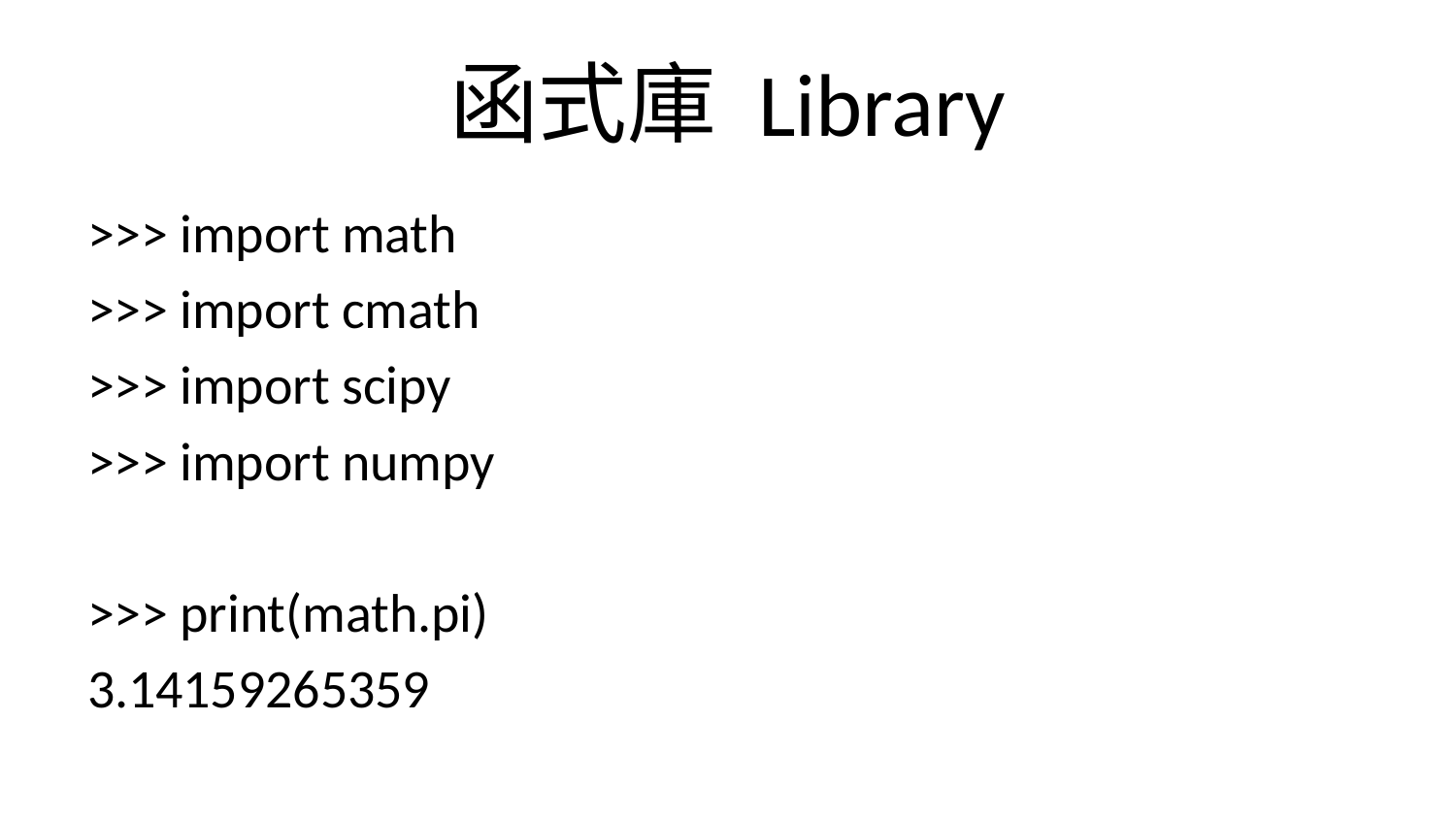

# 函式庫 Library
>>> import math
>>> import cmath
>>> import scipy
>>> import numpy

>>> print(math.pi)
3.14159265359